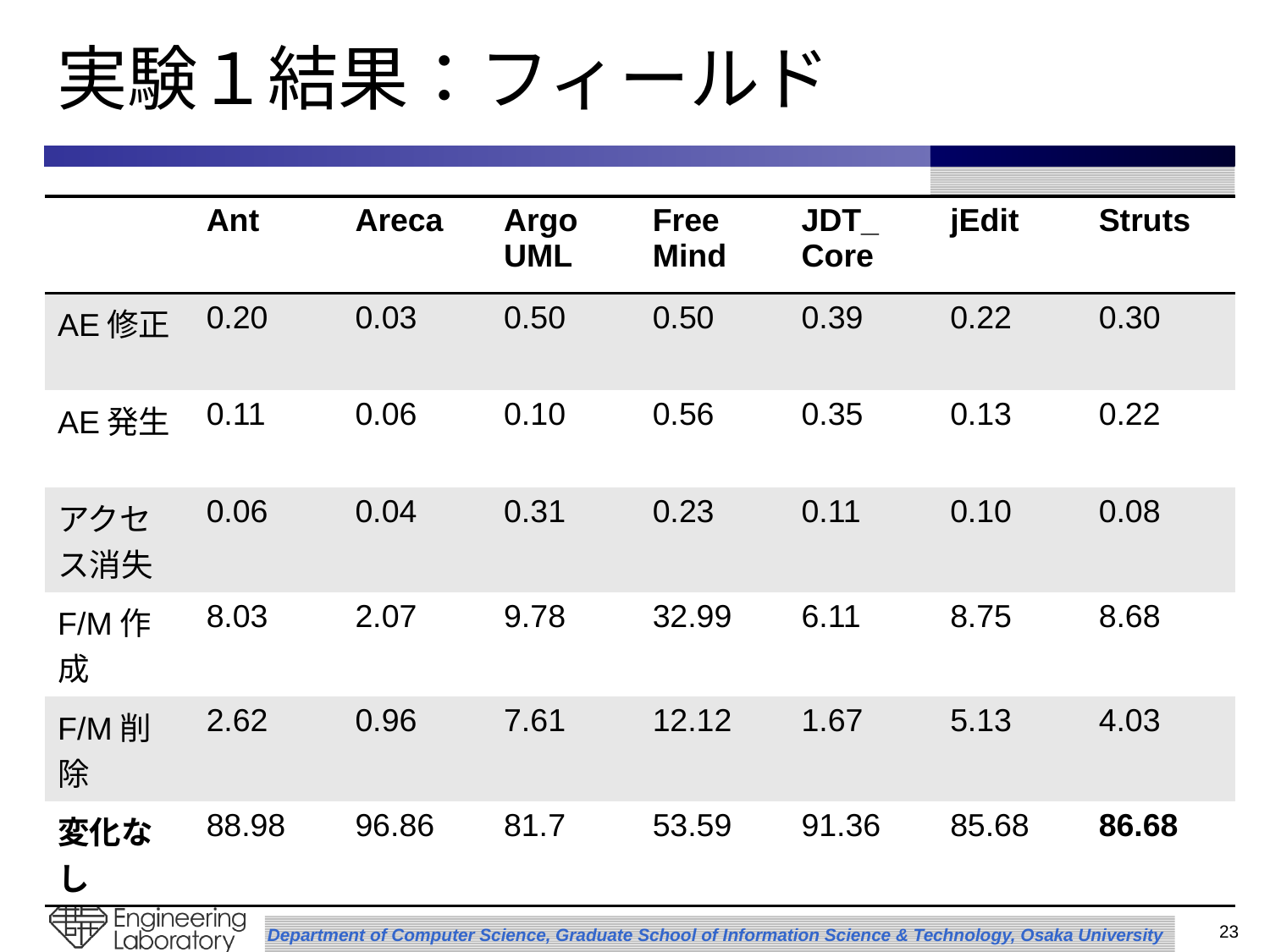

# 実験１結果：フィールド
|  | Ant | Areca | Argo UML | Free Mind | JDT\_ Core | jEdit | Struts |
| --- | --- | --- | --- | --- | --- | --- | --- |
| AE修正 | 0.20 | 0.03 | 0.50 | 0.50 | 0.39 | 0.22 | 0.30 |
| AE発生 | 0.11 | 0.06 | 0.10 | 0.56 | 0.35 | 0.13 | 0.22 |
| アクセス消失 | 0.06 | 0.04 | 0.31 | 0.23 | 0.11 | 0.10 | 0.08 |
| F/M作成 | 8.03 | 2.07 | 9.78 | 32.99 | 6.11 | 8.75 | 8.68 |
| F/M削除 | 2.62 | 0.96 | 7.61 | 12.12 | 1.67 | 5.13 | 4.03 |
| 変化なし | 88.98 | 96.86 | 81.7 | 53.59 | 91.36 | 85.68 | 86.68 |
23